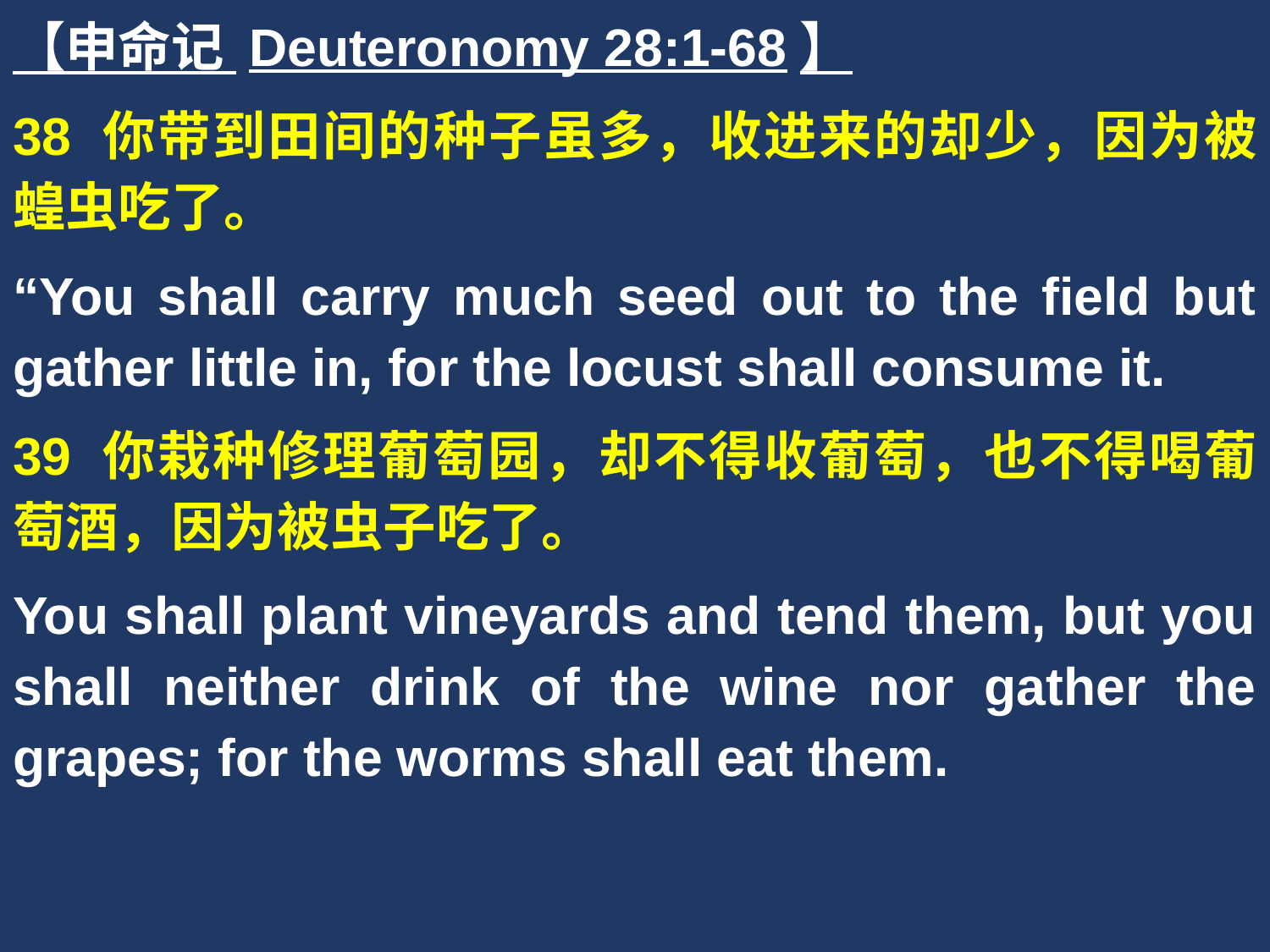

【申命记 Deuteronomy 28:1-68】
38 你带到田间的种子虽多，收进来的却少，因为被蝗虫吃了。
“You shall carry much seed out to the field but gather little in, for the locust shall consume it.
39 你栽种修理葡萄园，却不得收葡萄，也不得喝葡萄酒，因为被虫子吃了。
You shall plant vineyards and tend them, but you shall neither drink of the wine nor gather the grapes; for the worms shall eat them.